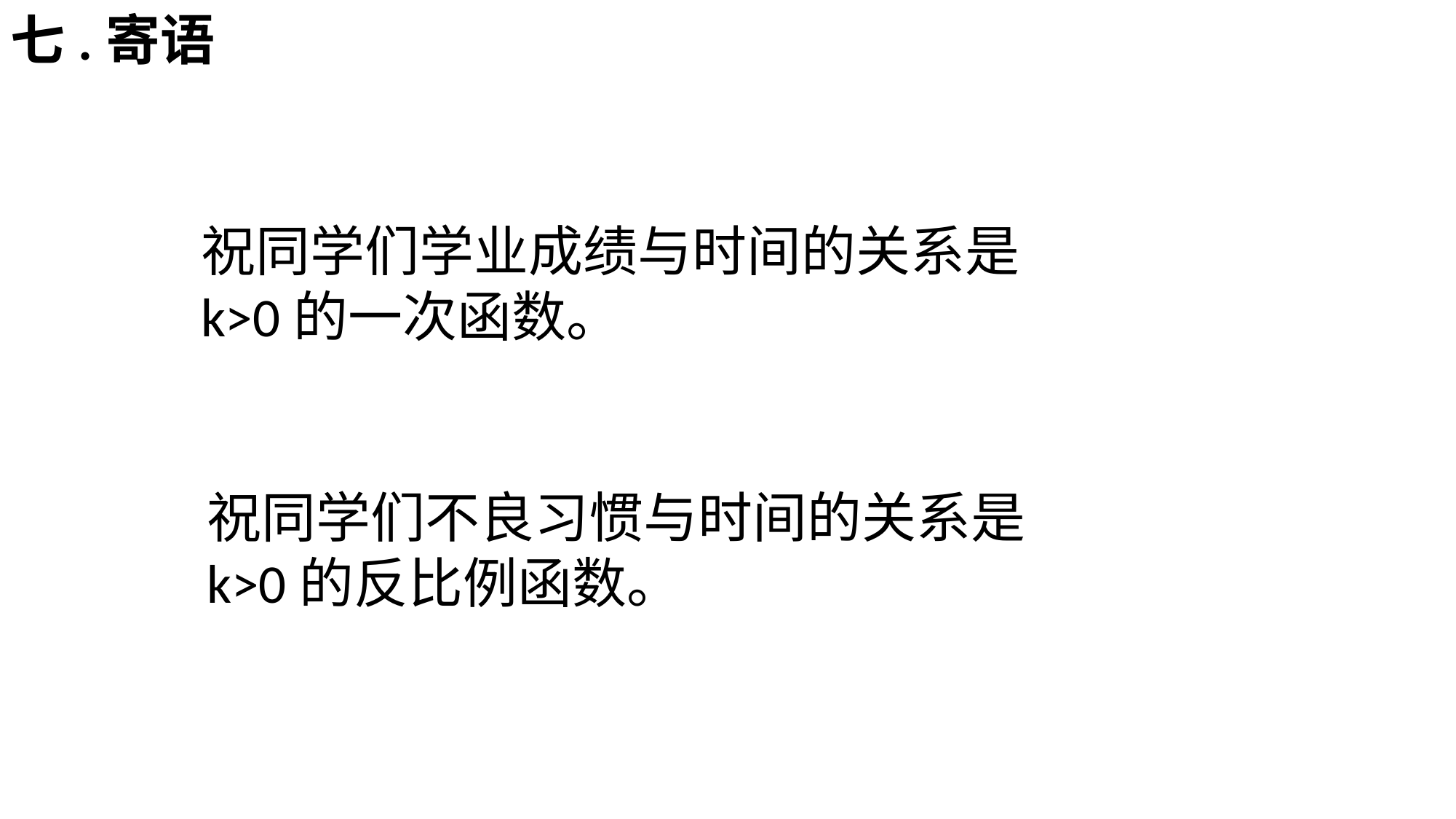

七.寄语
祝同学们学业成绩与时间的关系是k>0的一次函数。
祝同学们不良习惯与时间的关系是k>0的反比例函数。